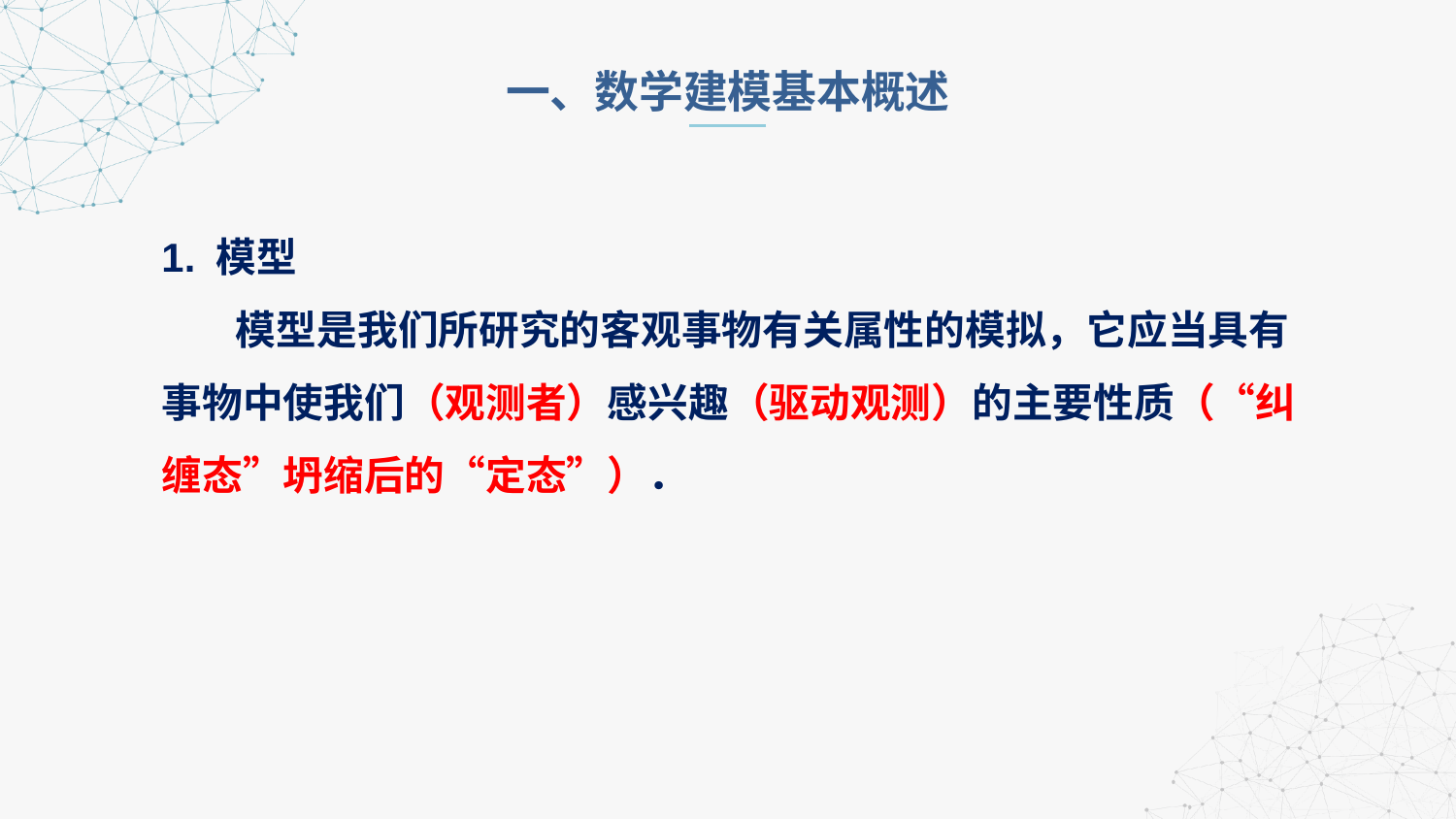

一、数学建模基本概述
1. 模型
       模型是我们所研究的客观事物有关属性的模拟，它应当具有事物中使我们（观测者）感兴趣（驱动观测）的主要性质（“纠缠态”坍缩后的“定态”）．